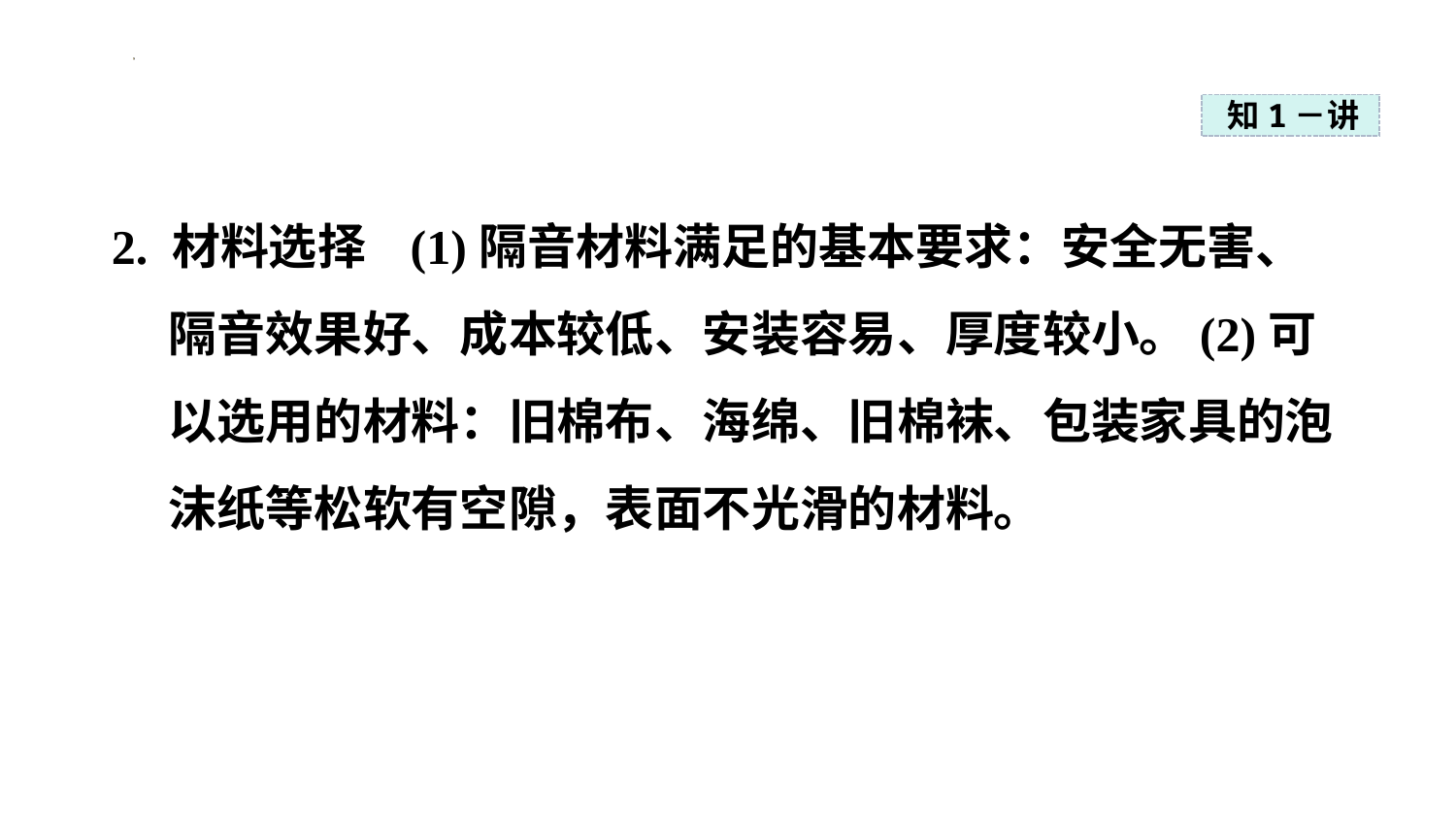

知1－讲

2. 材料选择   (1)隔音材料满足的基本要求：安全无害、隔音效果好、成本较低、安装容易、厚度较小。(2)可以选用的材料：旧棉布、海绵、旧棉袜、包装家具的泡沫纸等松软有空隙，表面不光滑的材料。